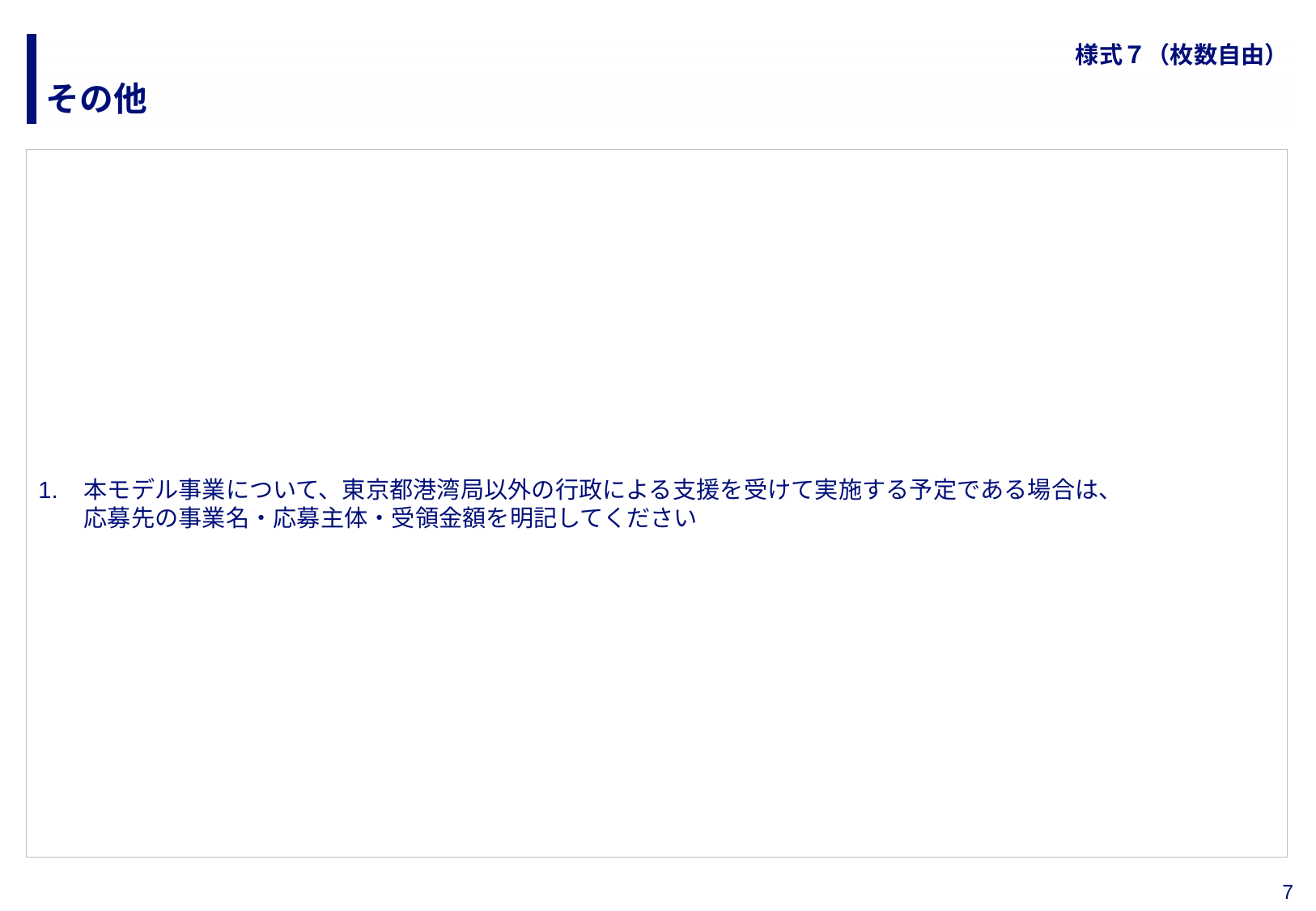

# 様式７（枚数自由）
その他
本モデル事業について、東京都港湾局以外の行政による支援を受けて実施する予定である場合は、
応募先の事業名・応募主体・受領金額を明記してください